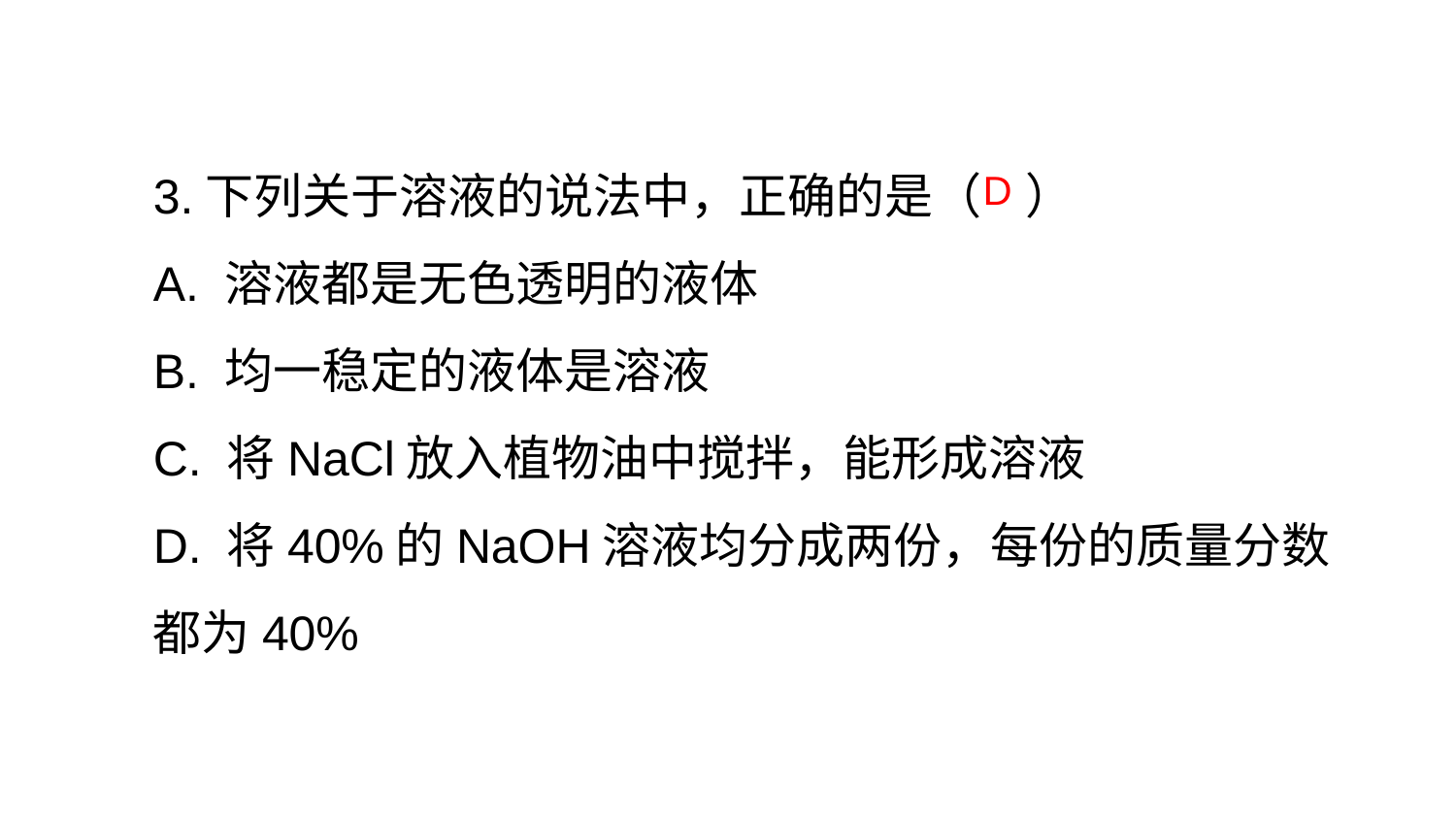

3.下列关于溶液的说法中，正确的是（    ）
A. 溶液都是无色透明的液体
B. 均一稳定的液体是溶液
C. 将NaCl放入植物油中搅拌，能形成溶液
D. 将40%的NaOH溶液均分成两份，每份的质量分数都为40%
D